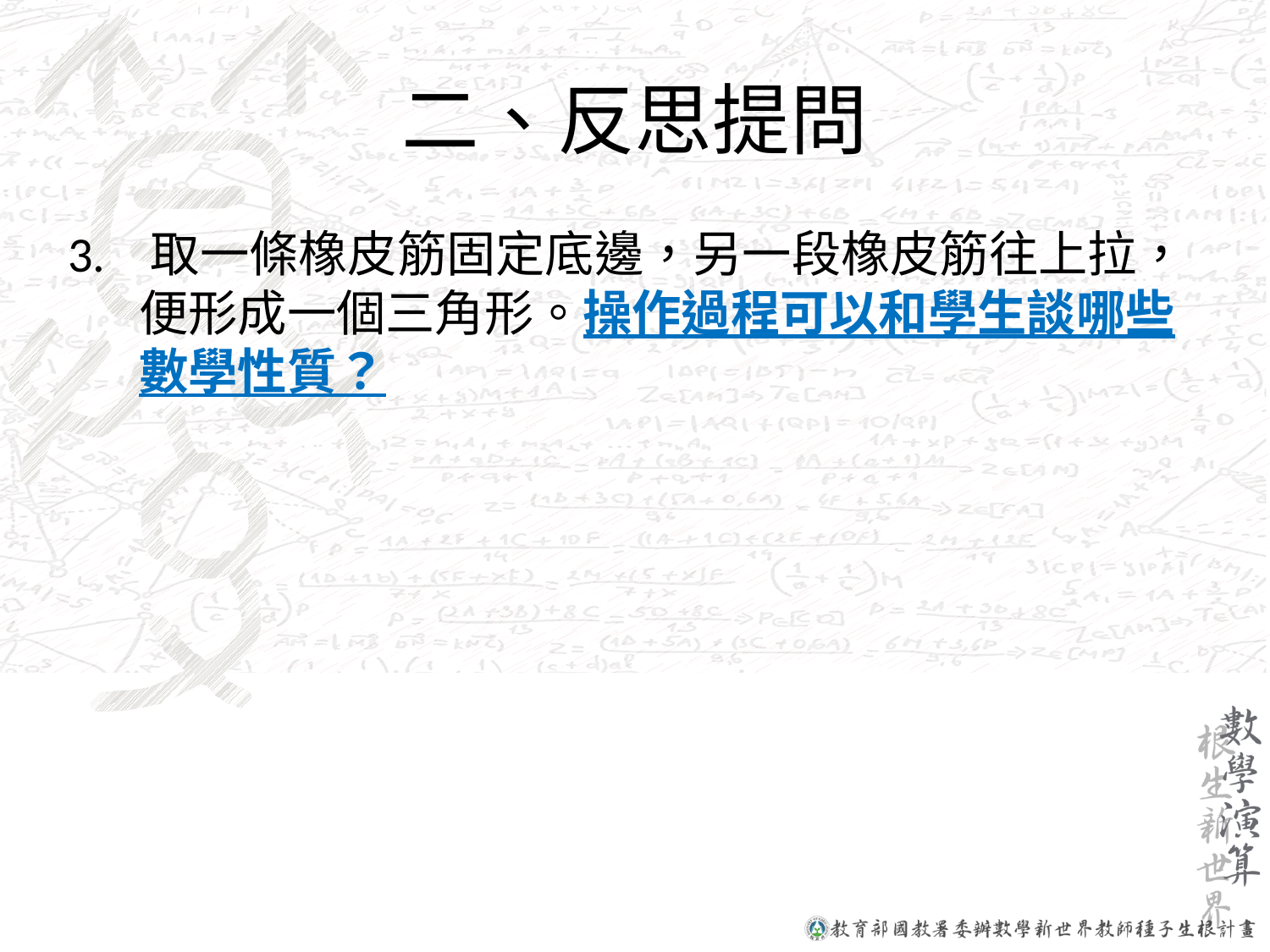

# 二、反思提問
3.   取一條橡皮筋固定底邊，另一段橡皮筋往上拉，便形成一個三角形。操作過程可以和學生談哪些數學性質？